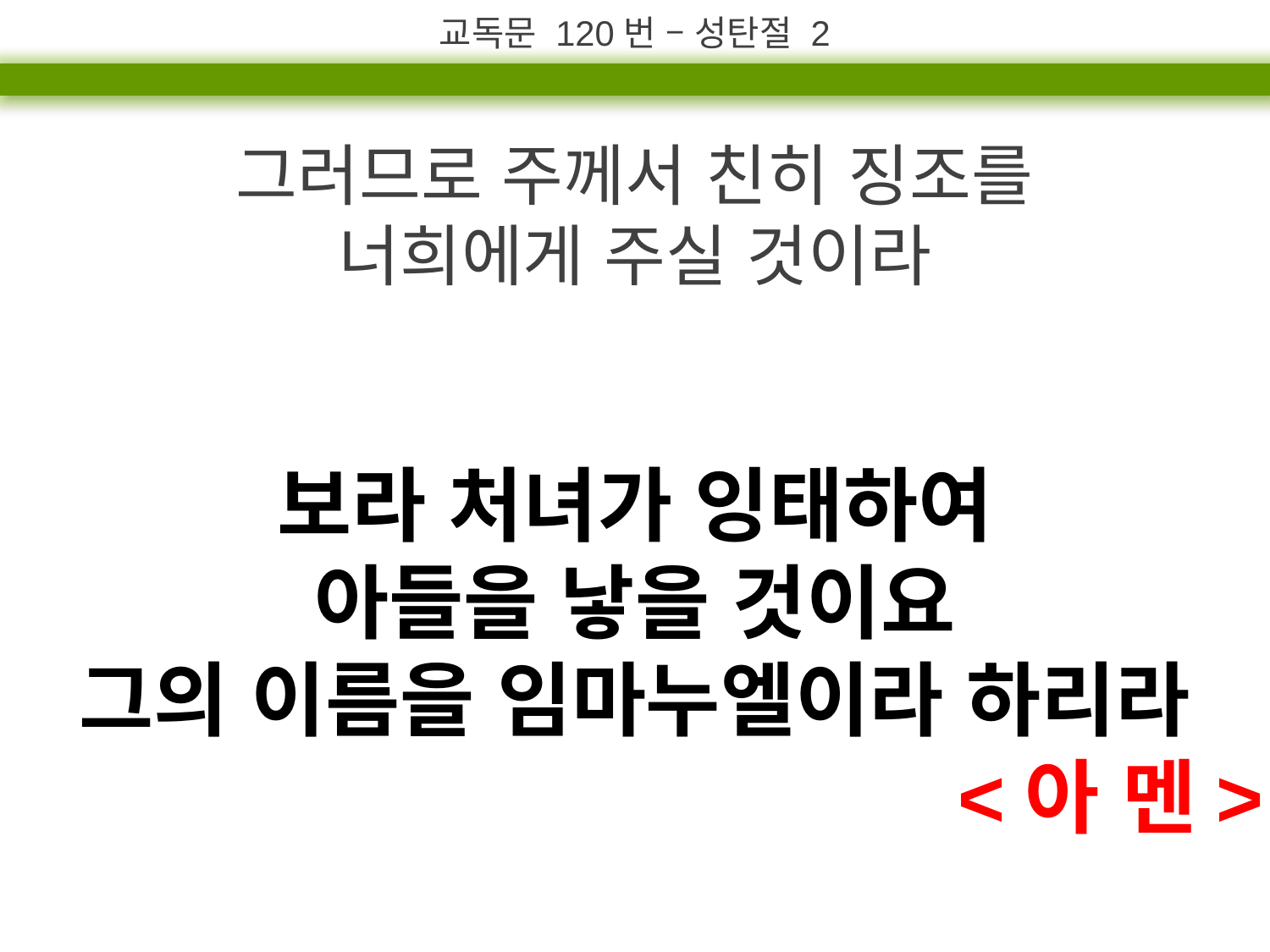

교독문 120번 – 성탄절 2

그러므로 주께서 친히 징조를
너희에게 주실 것이라
보라 처녀가 잉태하여
아들을 낳을 것이요
그의 이름을 임마누엘이라 하리라
<아 멘>